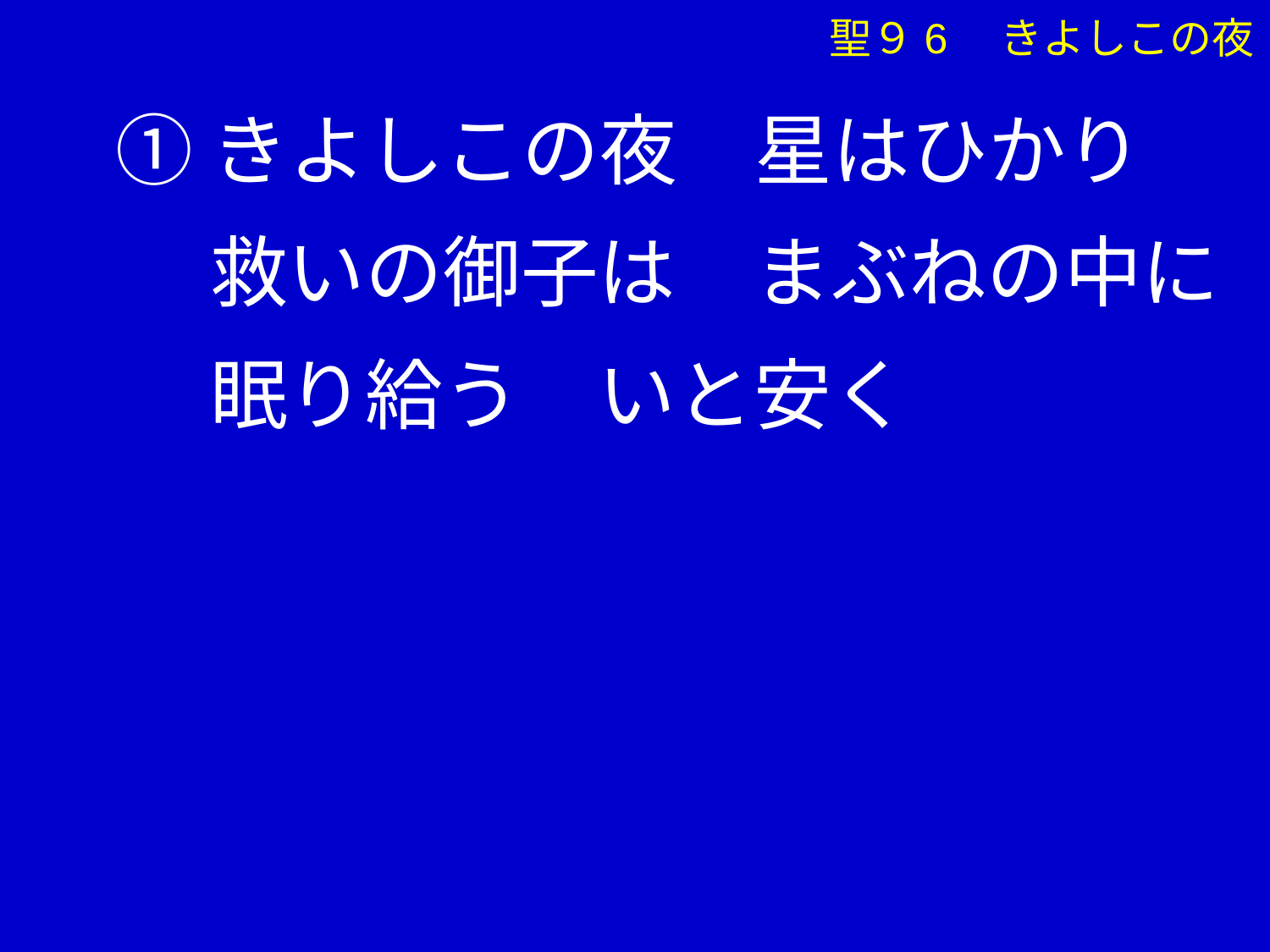

①きよしこの夜　星はひかり
　 救いの御子は　まぶねの中に
　 眠り給う　いと安く

聖９6　きよしこの夜